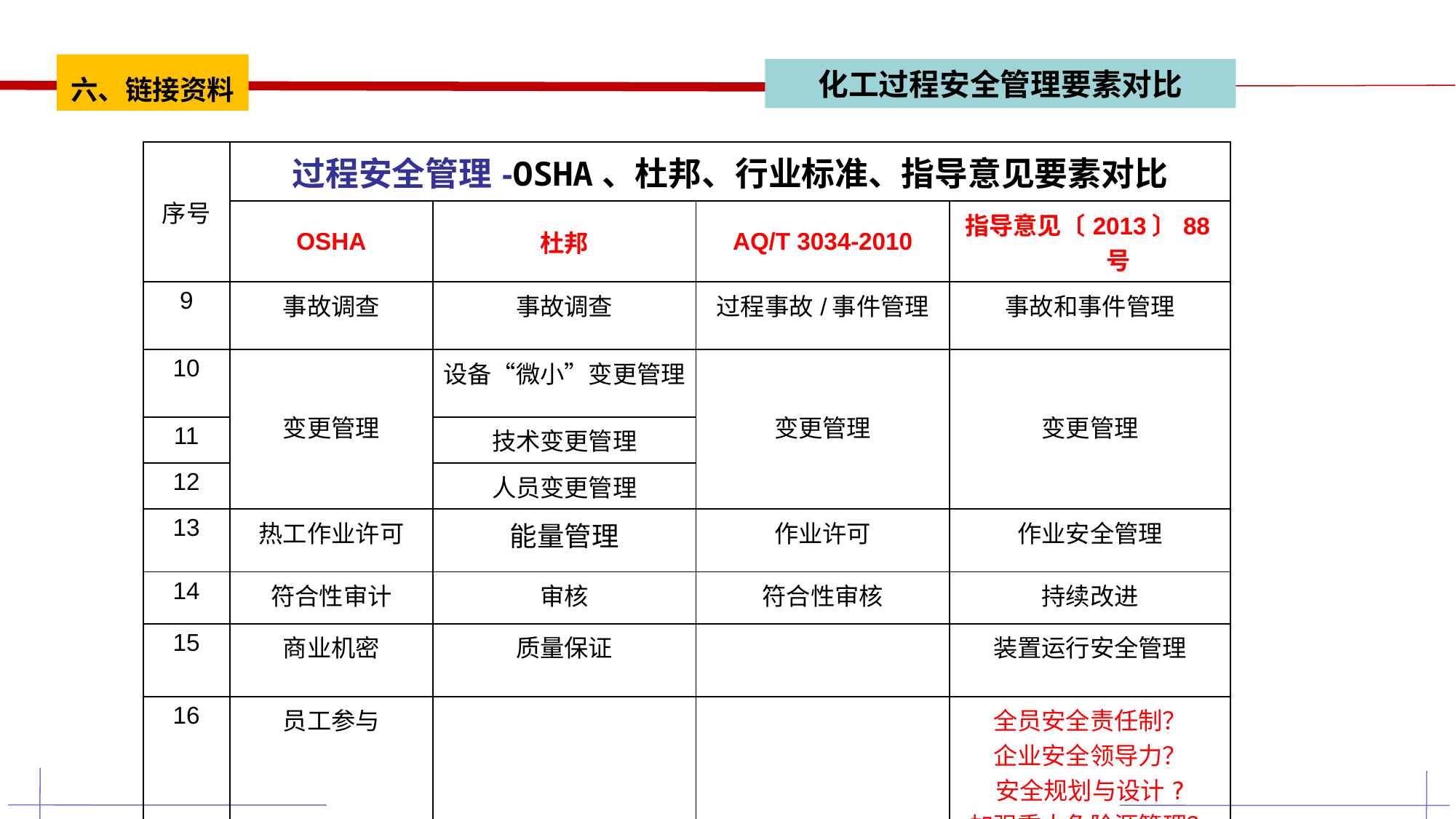

六、链接资料
化工过程安全管理要素对比
| 序号 | 过程安全管理-OSHA、杜邦、行业标准、指导意见要素对比 |  |  |  |
| --- | --- | --- | --- | --- |
|  | OSHA | 杜邦 | AQ/T 3034-2010 | 指导意见〔2013〕88号 |
| 9 | 事故调查 | 事故调查 | 过程事故/事件管理 | 事故和事件管理 |
| 10 | 变更管理 | 设备“微小”变更管理 | 变更管理 | 变更管理 |
| 11 |  | 技术变更管理 |  |  |
| 12 |  | 人员变更管理 |  |  |
| 13 | 热工作业许可 | 能量管理 | 作业许可 | 作业安全管理 |
| 14 | 符合性审计 | 审核 | 符合性审核 | 持续改进 |
| 15 | 商业机密 | 质量保证 |  | 装置运行安全管理 |
| 16 | 员工参与 |  |  | 全员安全责任制？ 企业安全领导力？ 安全规划与设计? 加强重大危险源管理？ |